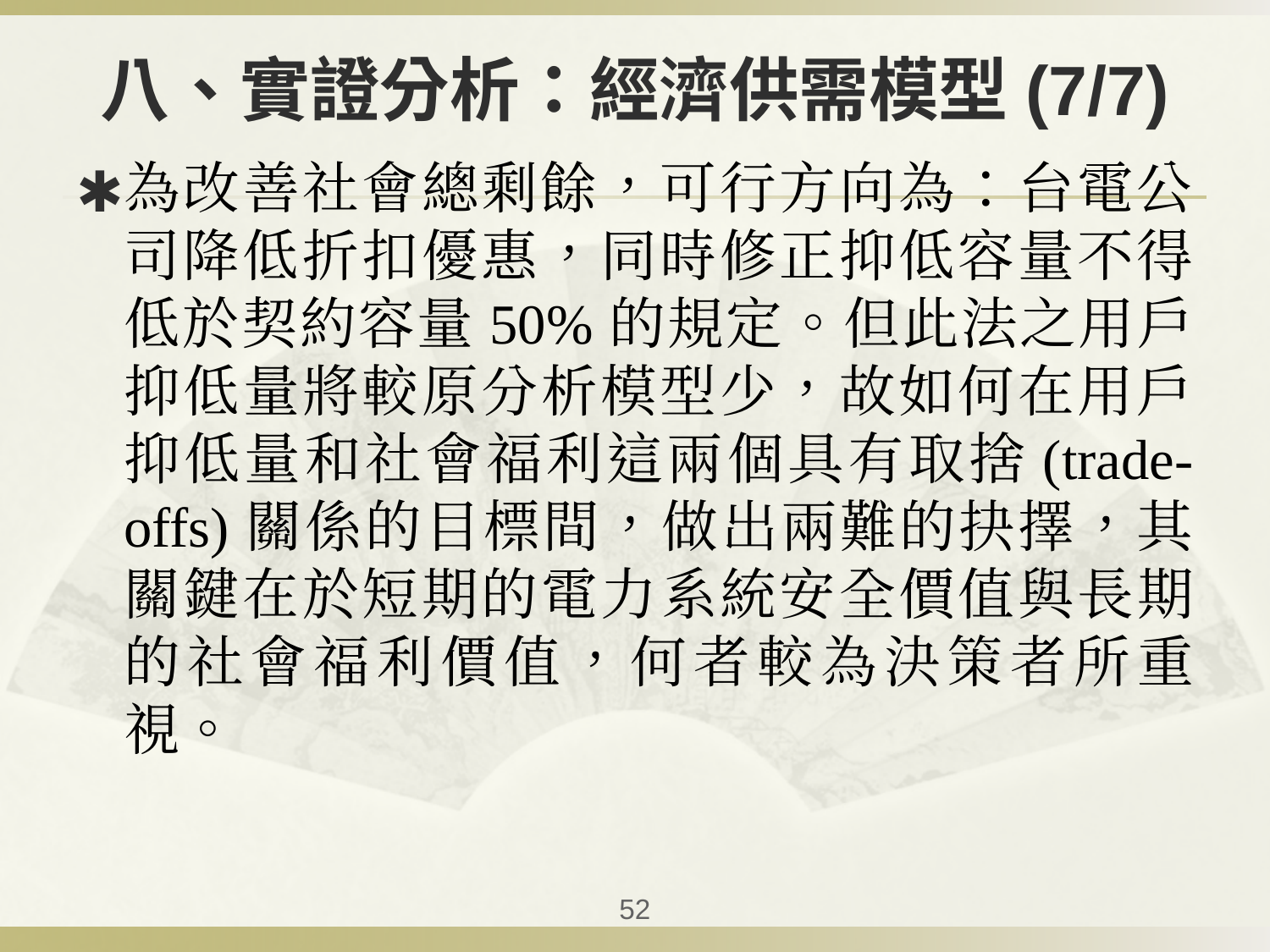

# 八、實證分析：經濟供需模型(7/7)
為改善社會總剩餘，可行方向為：台電公司降低折扣優惠，同時修正抑低容量不得低於契約容量50%的規定。但此法之用戶抑低量將較原分析模型少，故如何在用戶抑低量和社會福利這兩個具有取捨(trade-offs)關係的目標間，做出兩難的抉擇，其關鍵在於短期的電力系統安全價值與長期的社會福利價值，何者較為決策者所重視。

52